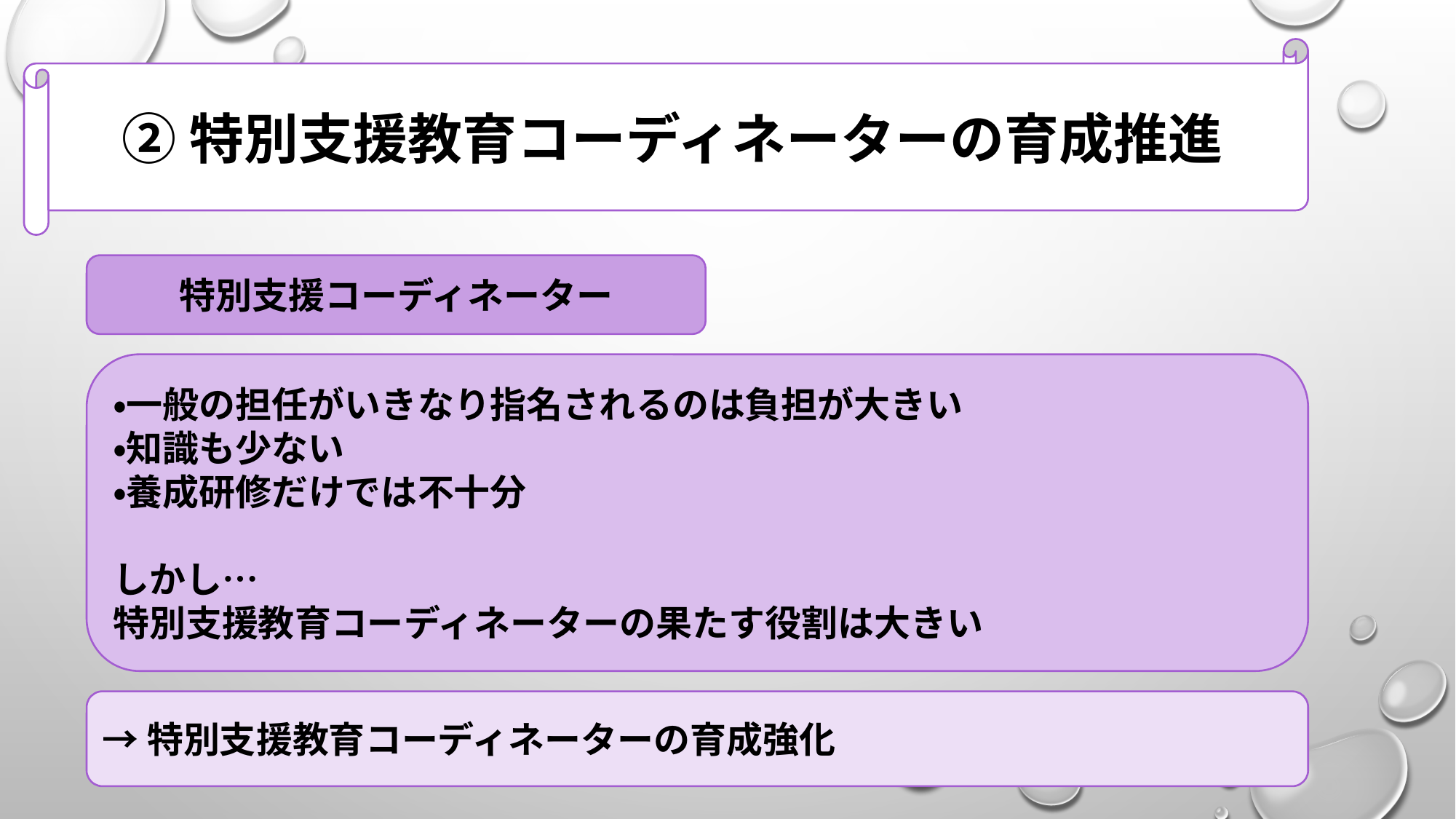

②特別支援教育コーディネーターの育成推進
特別支援コーディネーター
・一般の担任がいきなり指名されるのは負担が大きい
・知識も少ない
・養成研修だけでは不十分

しかし…
特別支援教育コーディネーターの果たす役割は大きい
→特別支援教育コーディネーターの育成強化